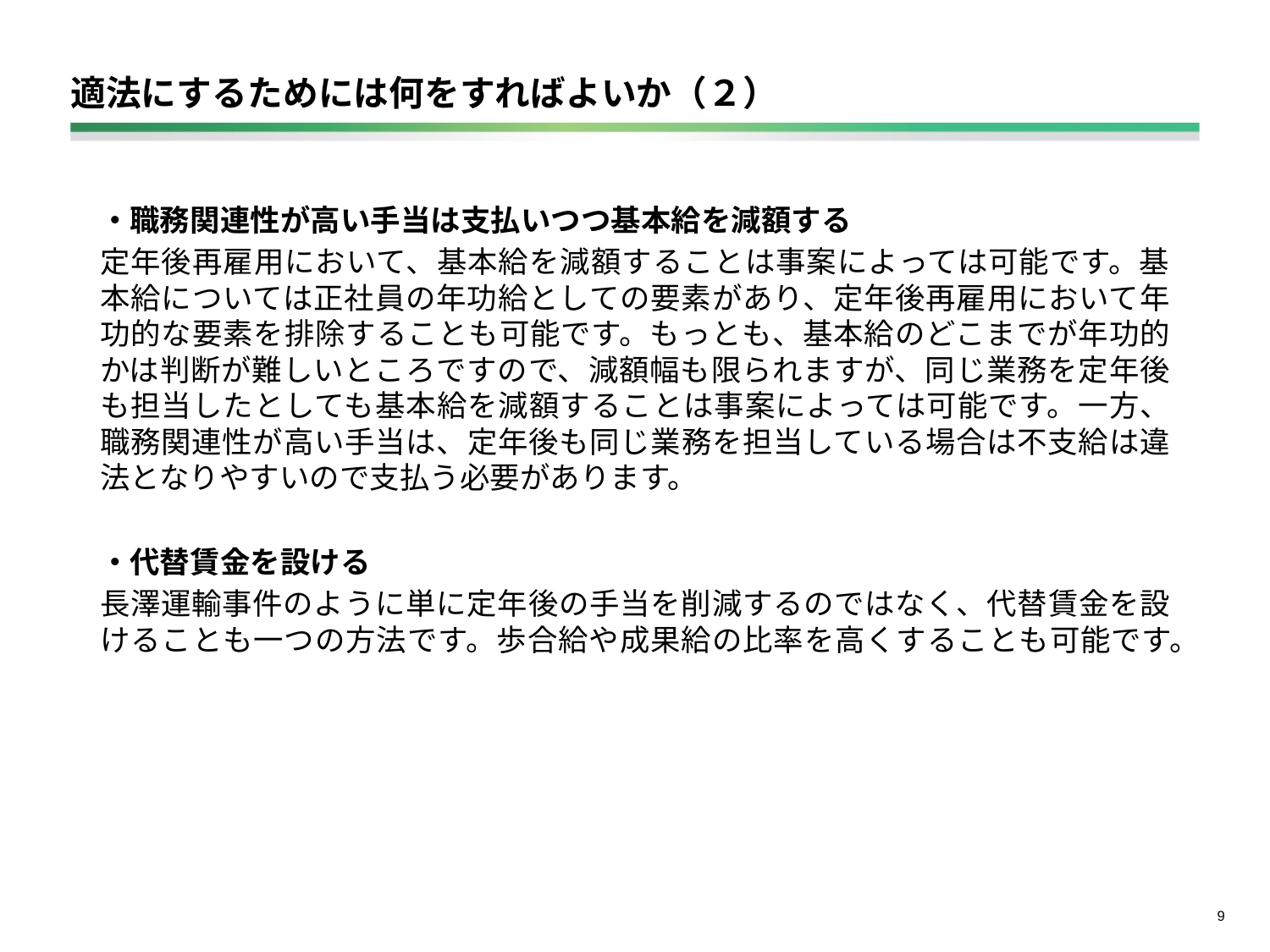

# 適法にするためには何をすればよいか（２）
・職務関連性が高い手当は支払いつつ基本給を減額する
定年後再雇用において、基本給を減額することは事案によっては可能です。基本給については正社員の年功給としての要素があり、定年後再雇用において年功的な要素を排除することも可能です。もっとも、基本給のどこまでが年功的かは判断が難しいところですので、減額幅も限られますが、同じ業務を定年後も担当したとしても基本給を減額することは事案によっては可能です。一方、職務関連性が高い手当は、定年後も同じ業務を担当している場合は不支給は違法となりやすいので支払う必要があります。

・代替賃金を設ける
長澤運輸事件のように単に定年後の手当を削減するのではなく、代替賃金を設けることも一つの方法です。歩合給や成果給の比率を高くすることも可能です。

9